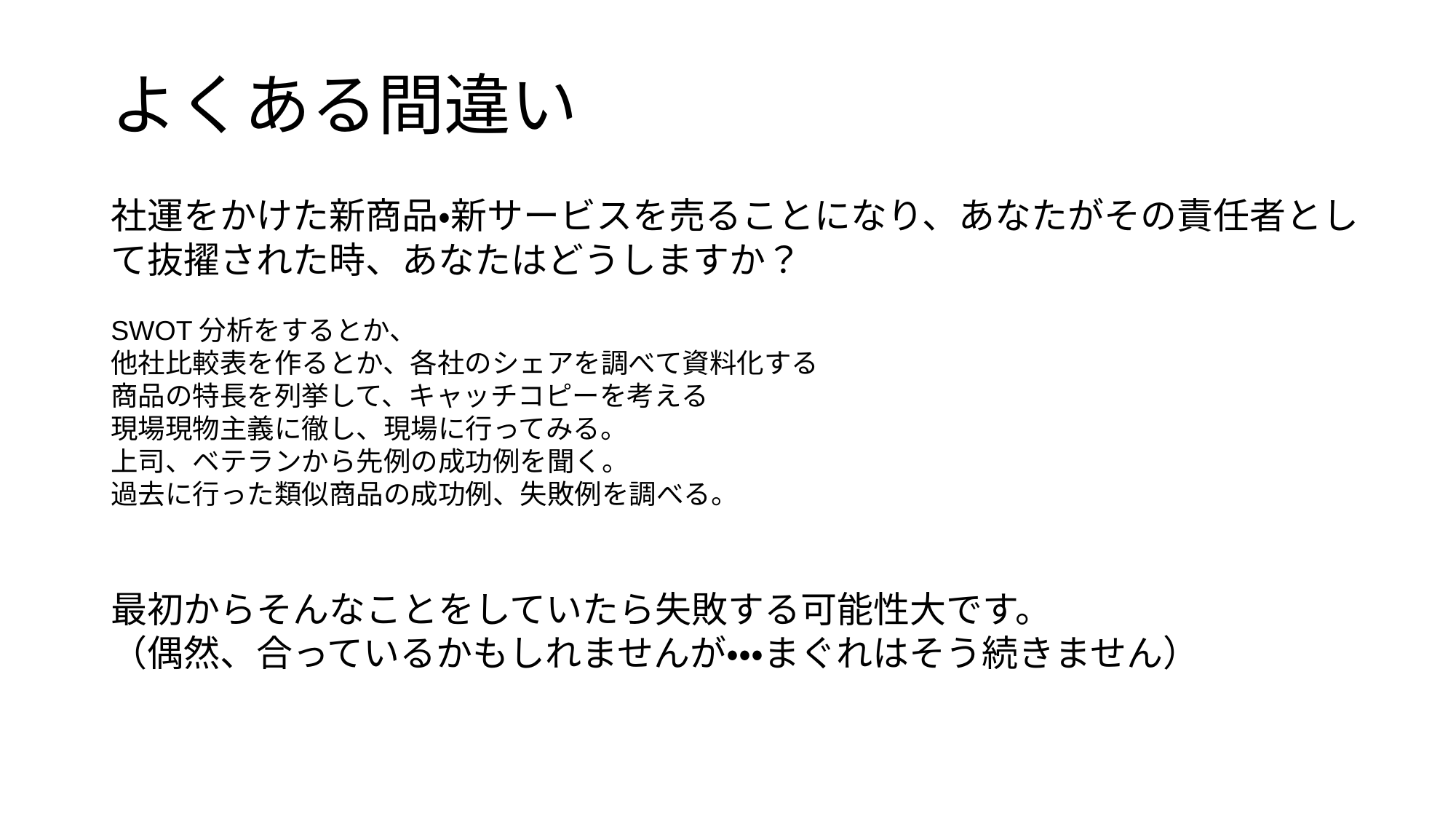

# よくある間違い
社運をかけた新商品・新サービスを売ることになり、あなたがその責任者として抜擢された時、あなたはどうしますか？

SWOT分析をするとか、
他社比較表を作るとか、各社のシェアを調べて資料化する
商品の特長を列挙して、キャッチコピーを考える
現場現物主義に徹し、現場に行ってみる。
上司、ベテランから先例の成功例を聞く。
過去に行った類似商品の成功例、失敗例を調べる。

最初からそんなことをしていたら失敗する可能性大です。
（偶然、合っているかもしれませんが・・・まぐれはそう続きません）